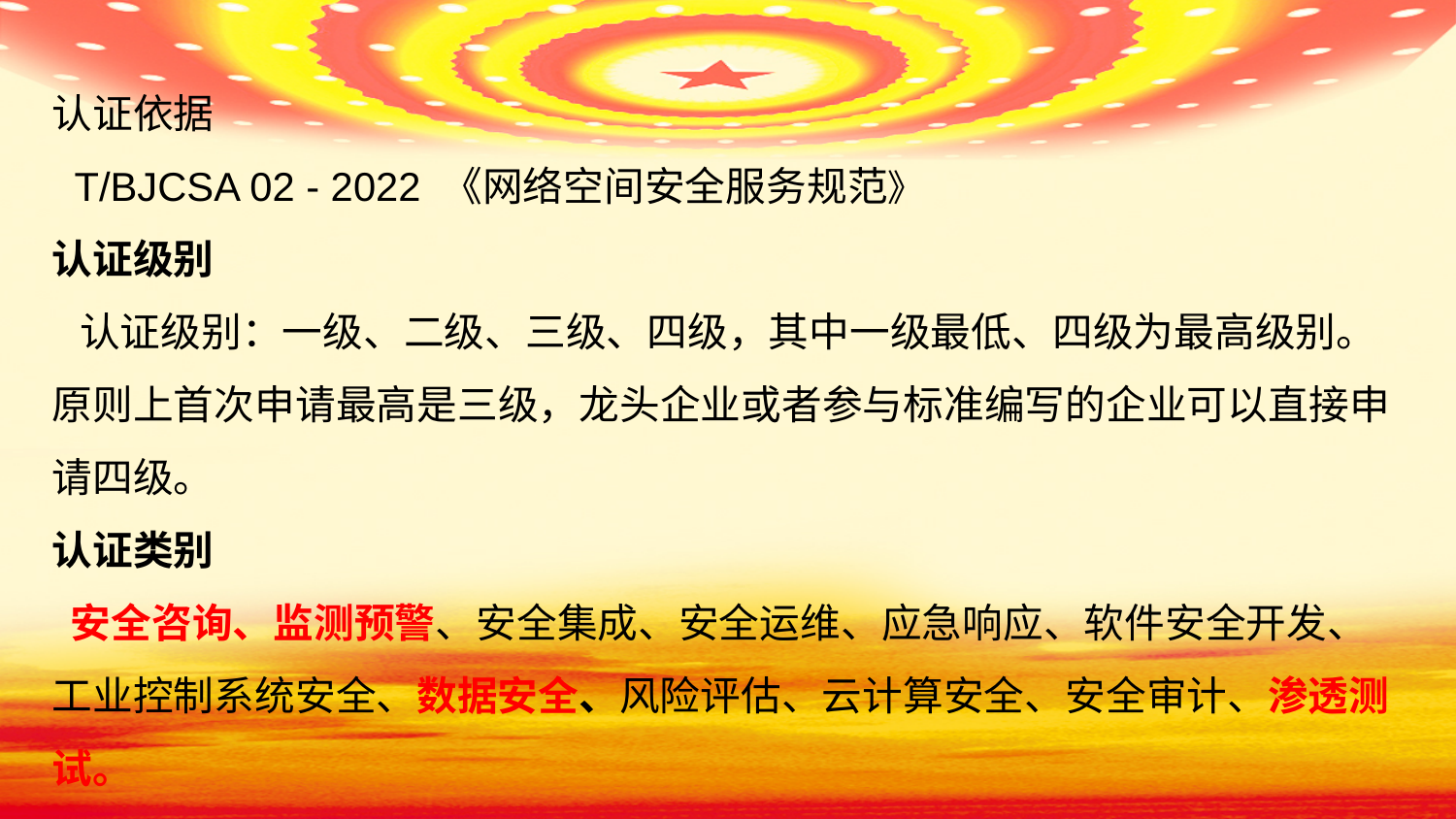

认证依据
  T/BJCSA 02 - 2022 《网络空间安全服务规范》
认证级别
  认证级别：一级、二级、三级、四级，其中一级最低、四级为最高级别。 原则上首次申请最高是三级，龙头企业或者参与标准编写的企业可以直接申请四级。
认证类别
 安全咨询、监测预警、安全集成、安全运维、应急响应、软件安全开发、工业控制系统安全、数据安全、风险评估、云计算安全、安全审计、渗透测试。